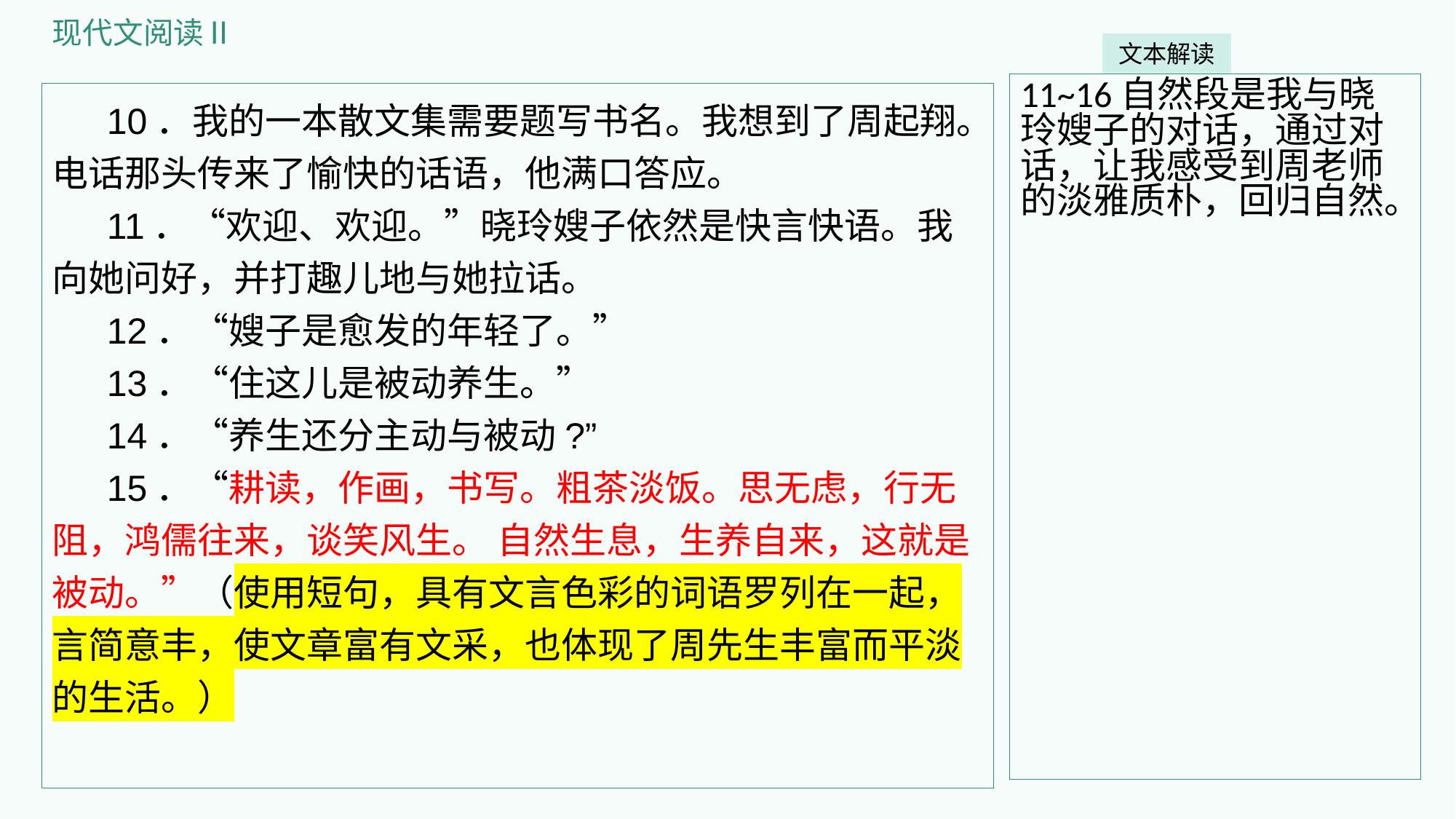

现代文阅读Ⅱ
文本解读
11~16自然段是我与晓玲嫂子的对话，通过对话，让我感受到周老师的淡雅质朴，回归自然。
10．我的一本散文集需要题写书名。我想到了周起翔。电话那头传来了愉快的话语，他满口答应。
11．“欢迎、欢迎。”晓玲嫂子依然是快言快语。我向她问好，并打趣儿地与她拉话。
12．“嫂子是愈发的年轻了。”
13．“住这儿是被动养生。”
14．“养生还分主动与被动?”
15．“耕读，作画，书写。粗茶淡饭。思无虑，行无阻，鸿儒往来，谈笑风生。 自然生息，生养自来，这就是被动。”（使用短句，具有文言色彩的词语罗列在一起，言简意丰，使文章富有文采，也体现了周先生丰富而平淡的生活。）